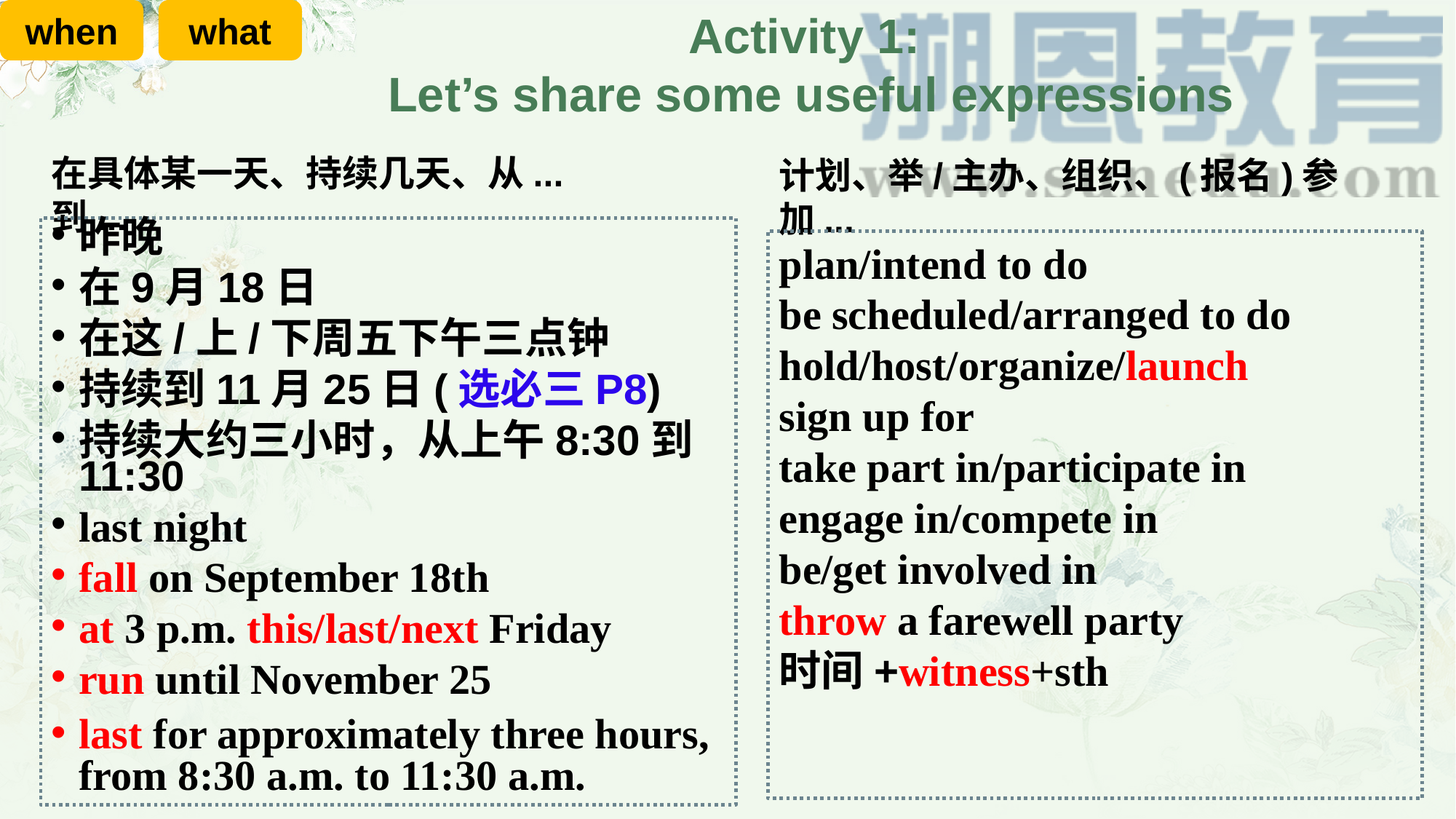

when
what
Activity 1:
Let’s share some useful expressions
在具体某一天、持续几天、从...到...

计划、举/主办、组织、(报名)参加...

昨晚
在9月18日
在这/上/下周五下午三点钟
持续到11月25日(选必三P8)
持续大约三小时，从上午8:30到11:30
last night
fall on September 18th
at 3 p.m. this/last/next Friday
run until November 25
last for approximately three hours, from 8:30 a.m. to 11:30 a.m.

plan/intend to do
be scheduled/arranged to do
hold/host/organize/launch
sign up for
take part in/participate in
engage in/compete in
be/get involved in
throw a farewell party
时间+witness+sth